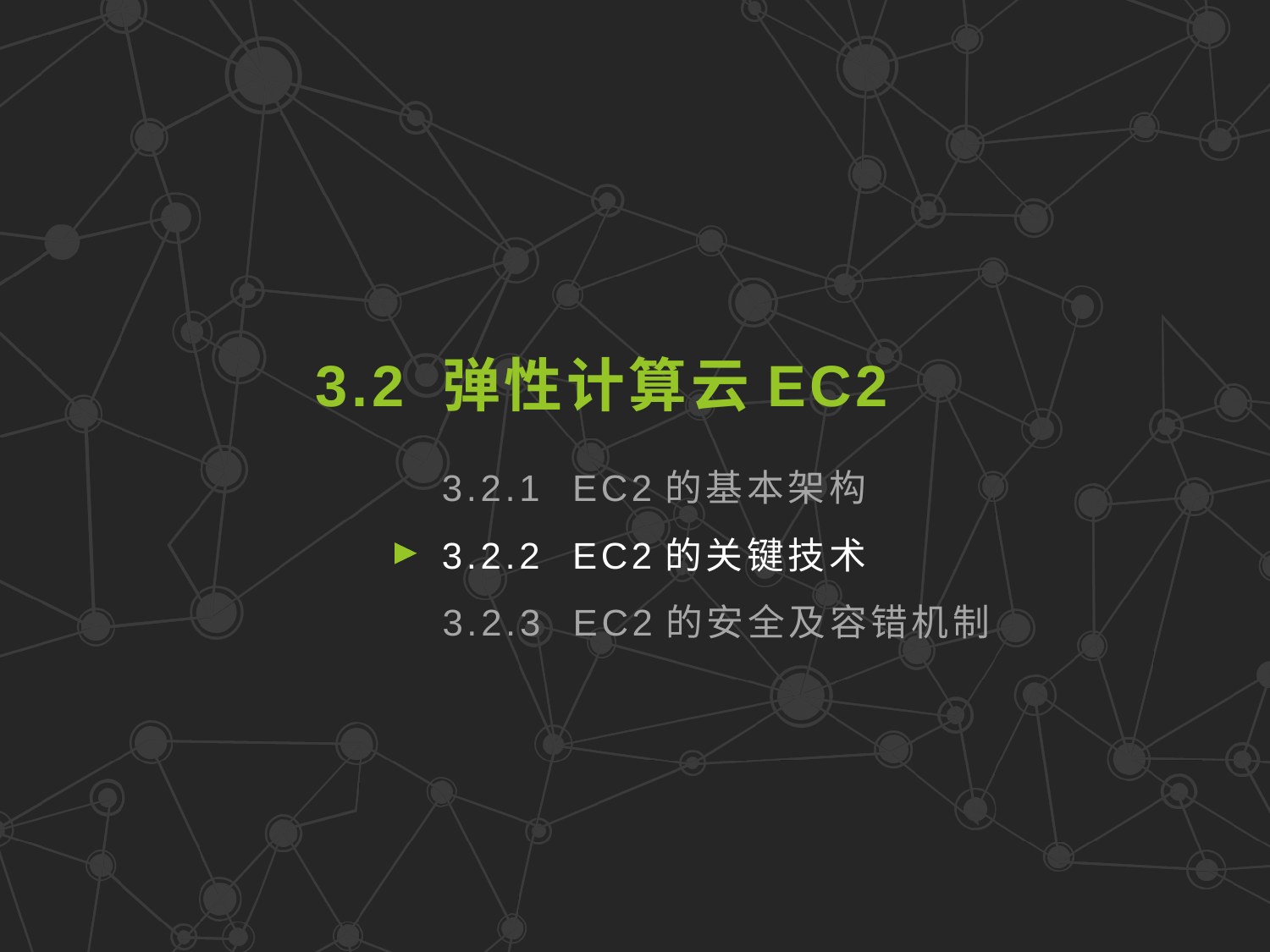

3.2 弹性计算云EC2
3.2.1  EC2的基本架构
3.2.2  EC2的关键技术

3.2.3  EC2的安全及容错机制